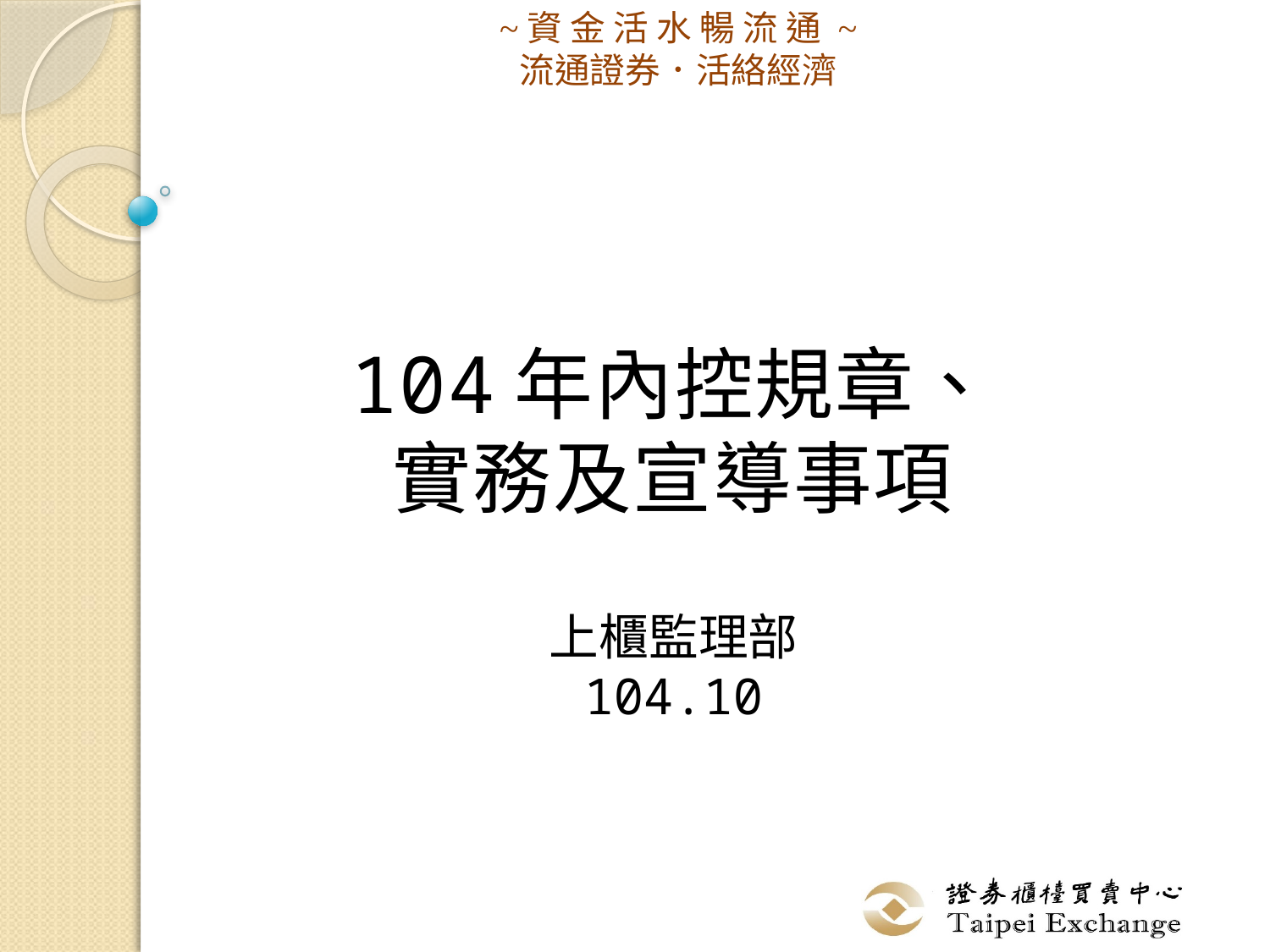

~資 金 活 水 暢 流 通 ~
流通證券．活絡經濟
# 104年內控規章、 實務及宣導事項 上櫃監理部 104.10
1